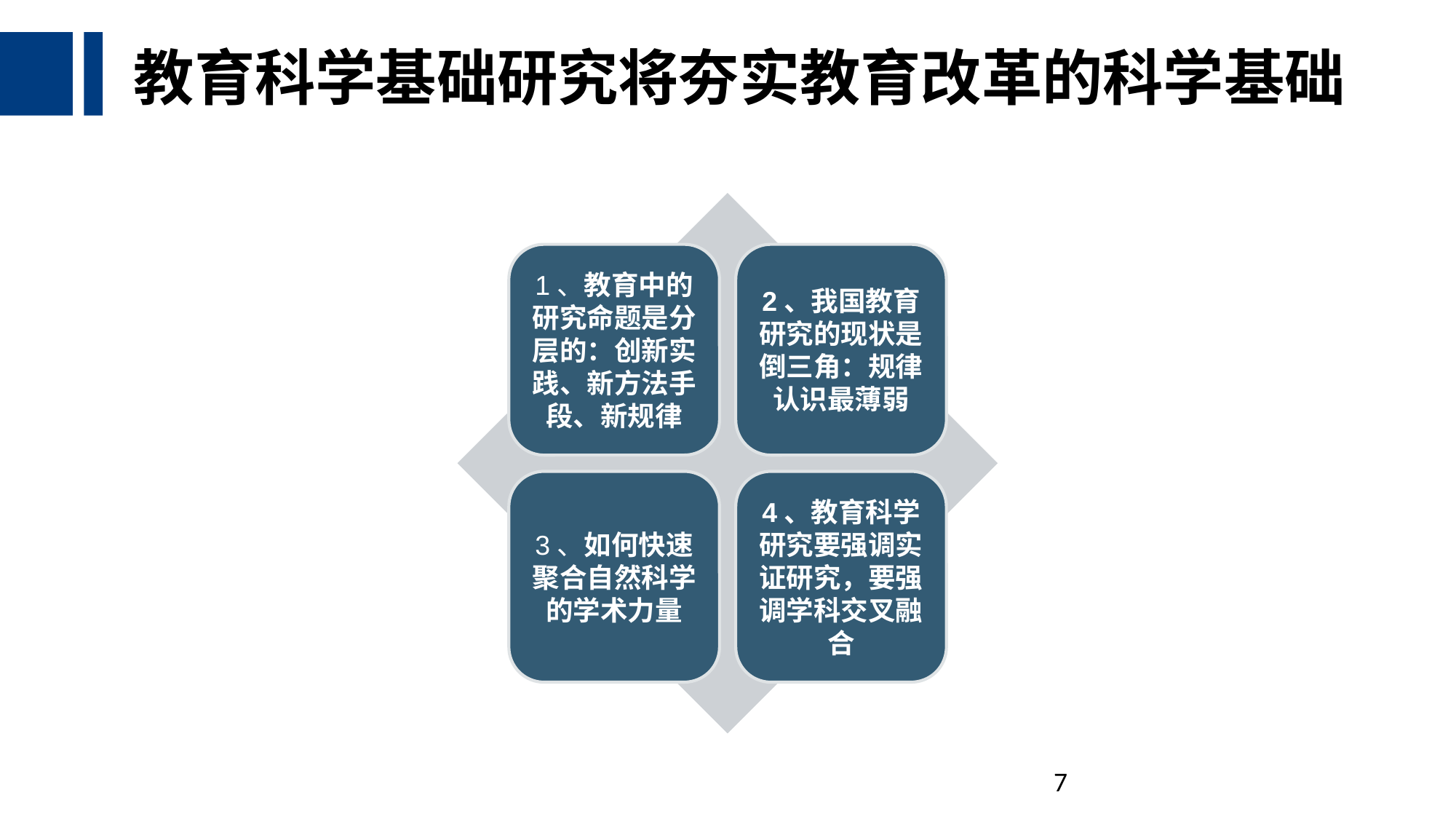

# 教育科学基础研究将夯实教育改革的科学基础
1、教育中的研究命题是分层的：创新实践、新方法手段、新规律
2、我国教育研究的现状是倒三角：规律认识最薄弱
3、如何快速聚合自然科学的学术力量
4、教育科学研究要强调实证研究，要强调学科交叉融合
7